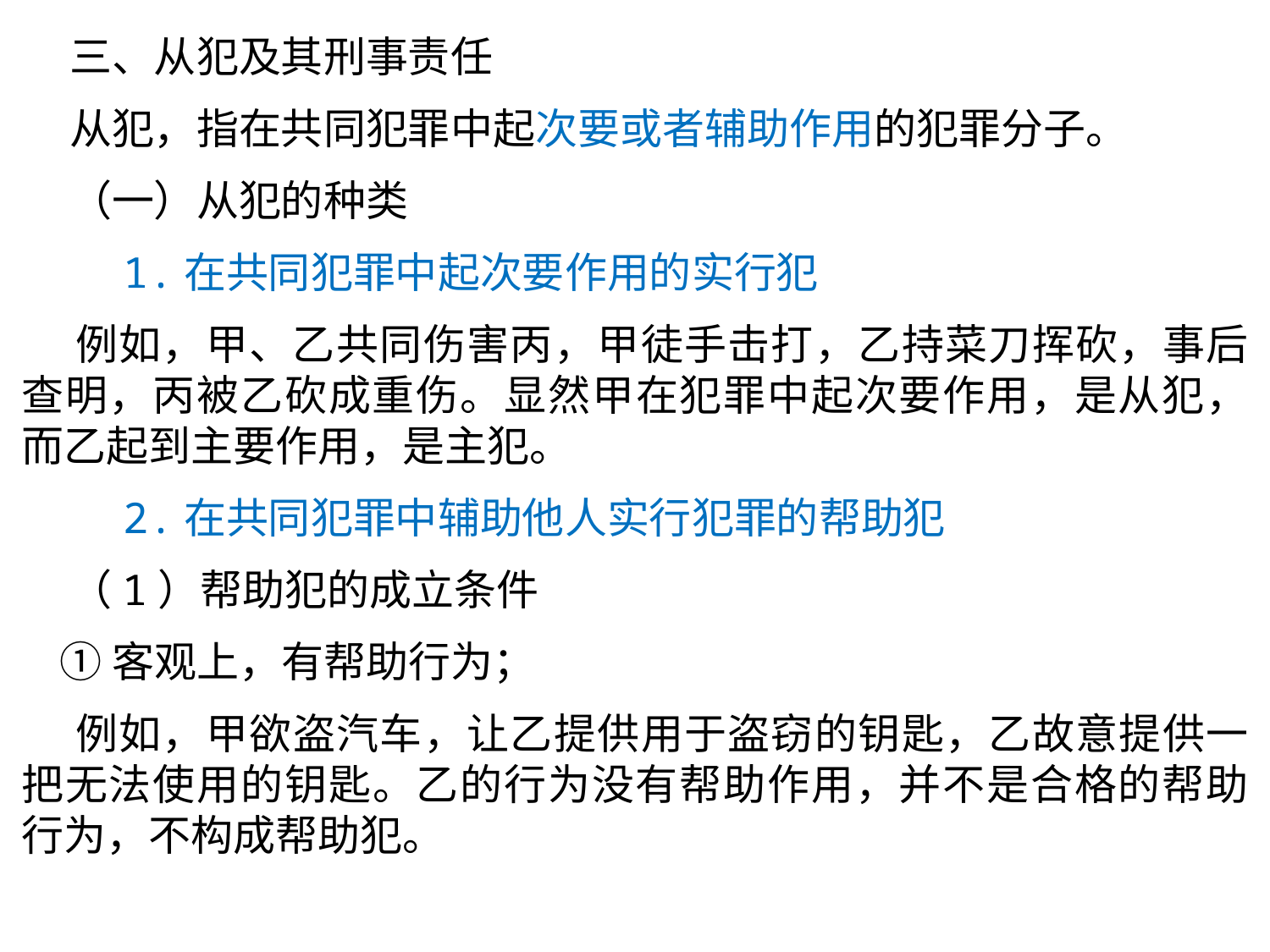

三、从犯及其刑事责任

    从犯，指在共同犯罪中起次要或者辅助作用的犯罪分子。

    （一）从犯的种类

    1.在共同犯罪中起次要作用的实行犯

    例如，甲、乙共同伤害丙，甲徒手击打，乙持菜刀挥砍，事后查明，丙被乙砍成重伤。显然甲在犯罪中起次要作用，是从犯，而乙起到主要作用，是主犯。

    2.在共同犯罪中辅助他人实行犯罪的帮助犯

    （1）帮助犯的成立条件

    ①客观上，有帮助行为；

    例如，甲欲盗汽车，让乙提供用于盗窃的钥匙，乙故意提供一把无法使用的钥匙。乙的行为没有帮助作用，并不是合格的帮助行为，不构成帮助犯。